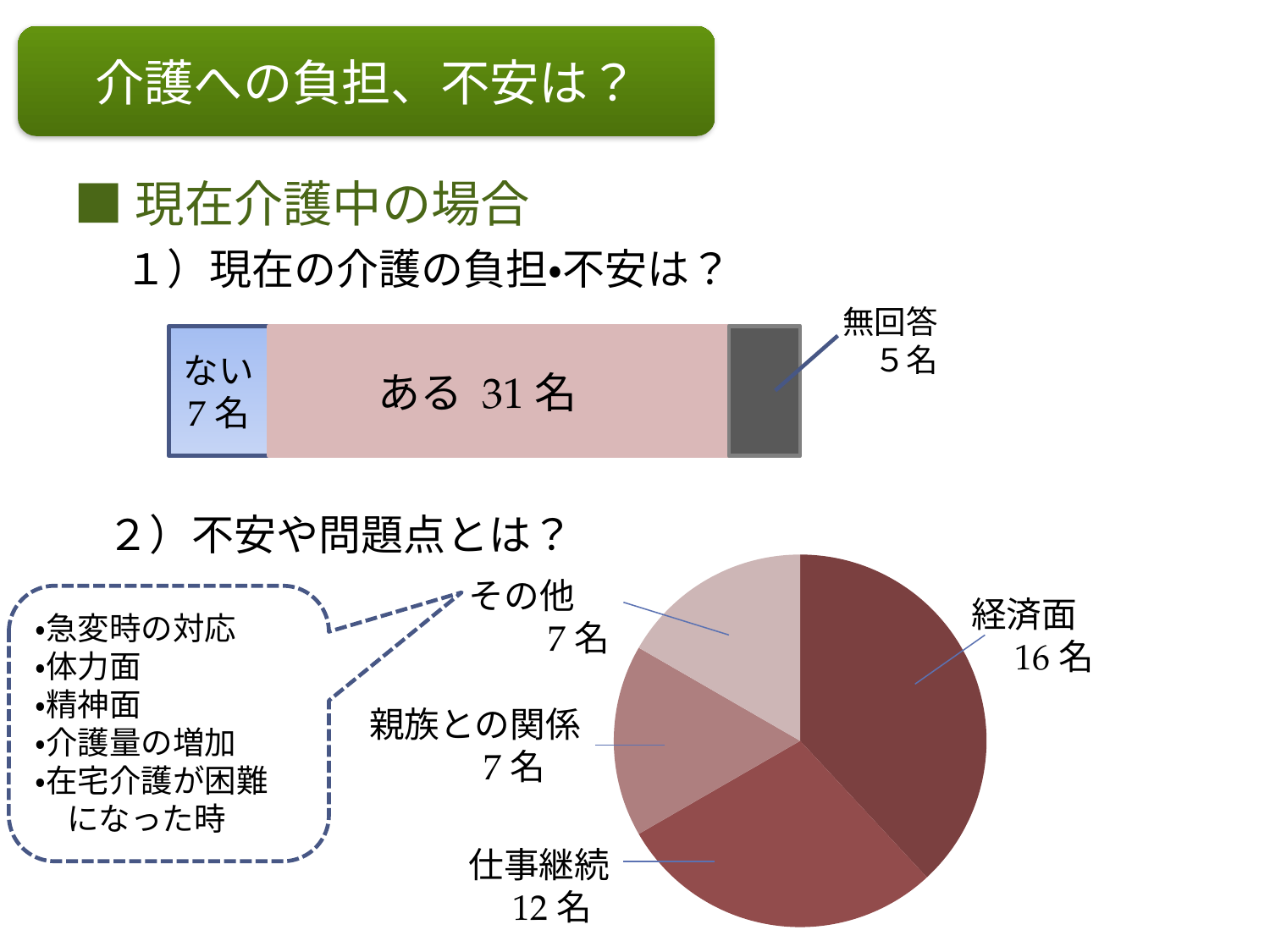

介護への負担、不安は？
■現在介護中の場合
１）現在の介護の負担・不安は？
無回答
　５名
ない
7名
ある 31名

２）不安や問題点とは？

### Chart

| Category | 列1 |
|---|---|
| 経済面 | 16.0 |
| 仕事継続 | 12.0 |
| 親族との関係 | 7.0 |
| その他 | 7.0 |
その他
　　7名

経済面
　16名
・急変時の対応
・体力面
・精神面
・介護量の増加
・在宅介護が困難
　になった時
親族との関係
　　　7名
仕事継続
　12名